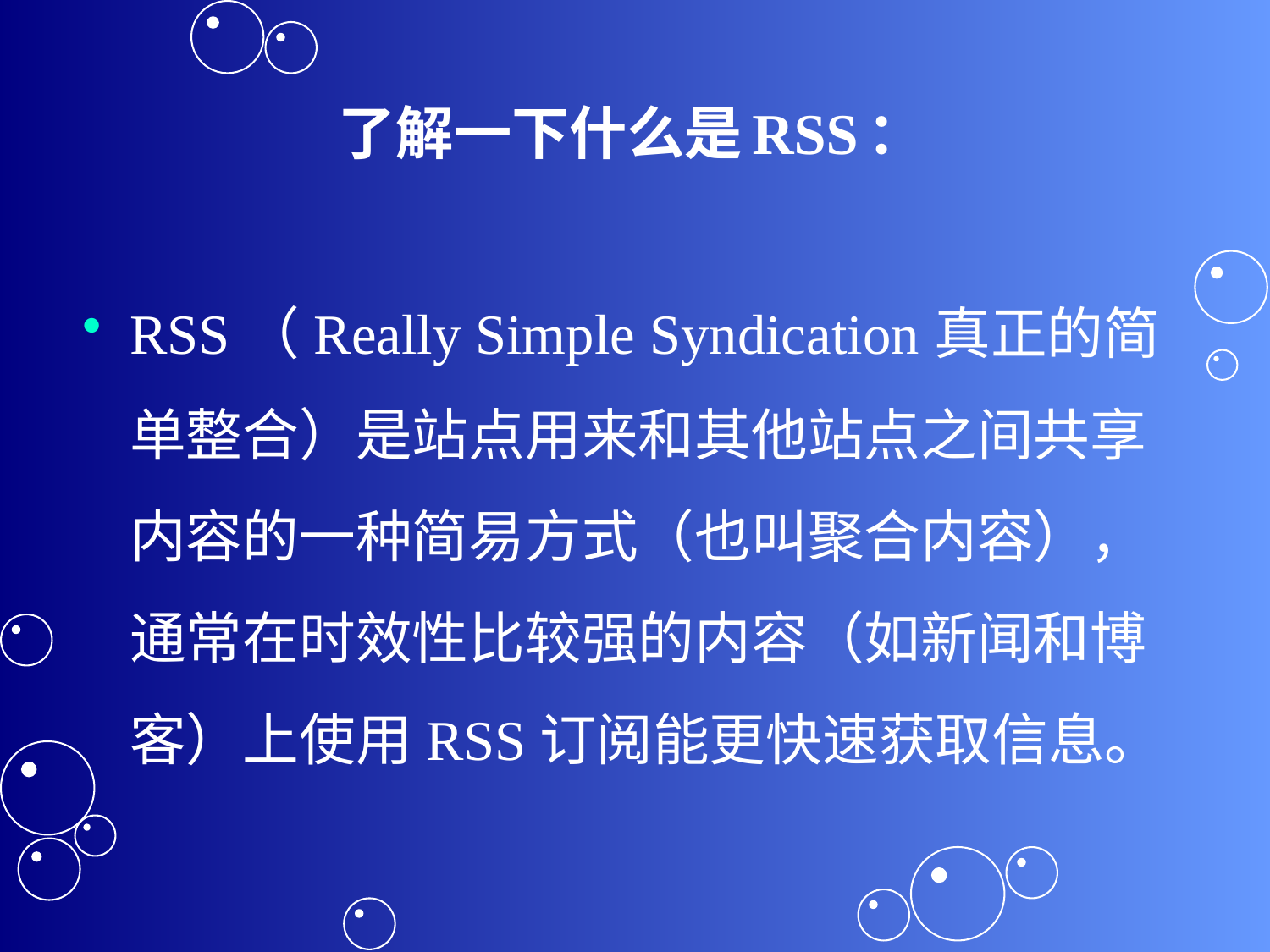

# 了解一下什么是RSS：
RSS（Really Simple Syndication真正的简单整合）是站点用来和其他站点之间共享内容的一种简易方式（也叫聚合内容），通常在时效性比较强的内容（如新闻和博客）上使用RSS订阅能更快速获取信息。